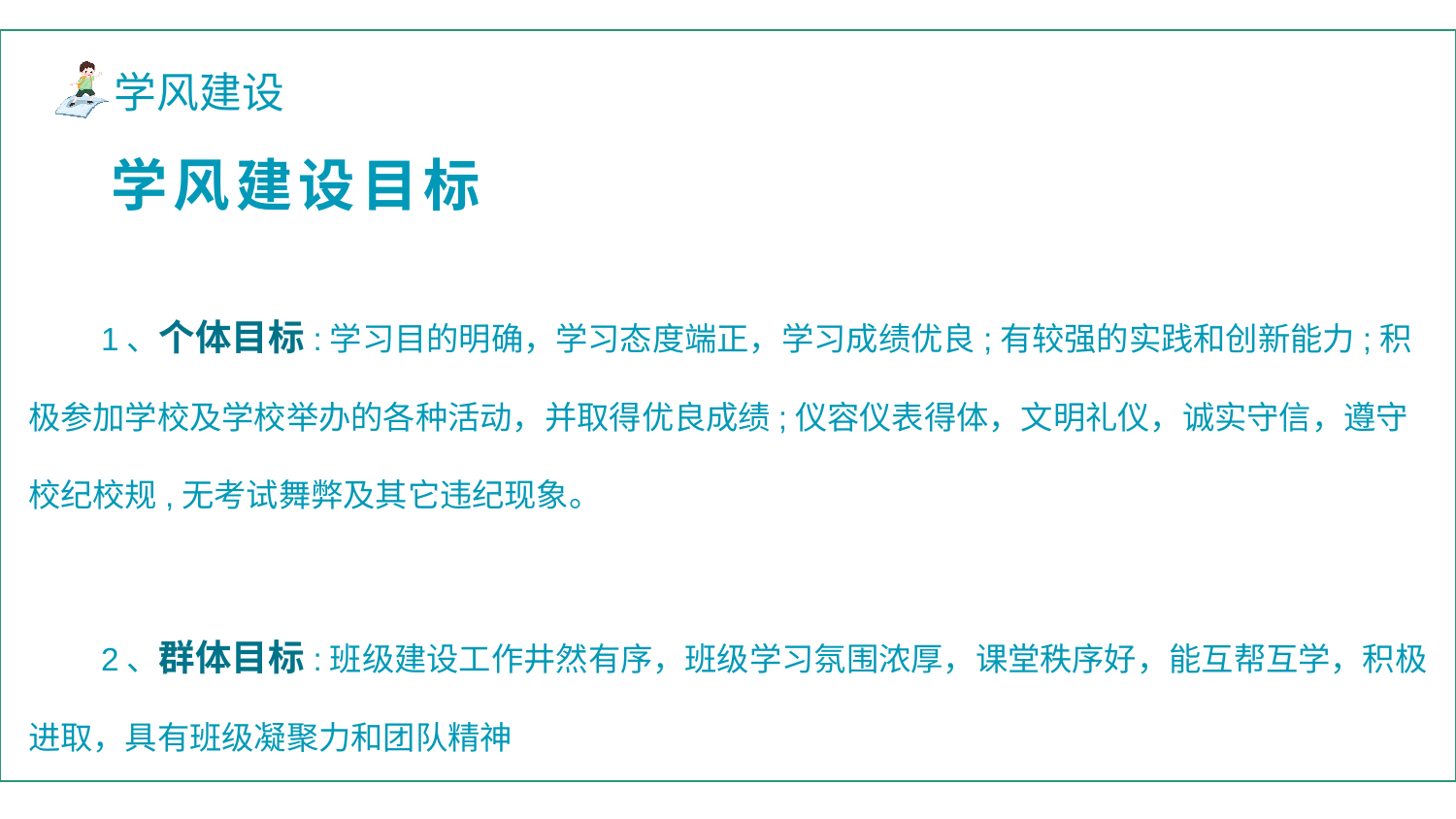

学风建设目标
1、个体目标:学习目的明确，学习态度端正，学习成绩优良;有较强的实践和创新能力;积极参加学校及学校举办的各种活动，并取得优良成绩;仪容仪表得体，文明礼仪，诚实守信，遵守校纪校规,无考试舞弊及其它违纪现象。

2、群体目标:班级建设工作井然有序，班级学习氛围浓厚，课堂秩序好，能互帮互学，积极进取，具有班级凝聚力和团队精神